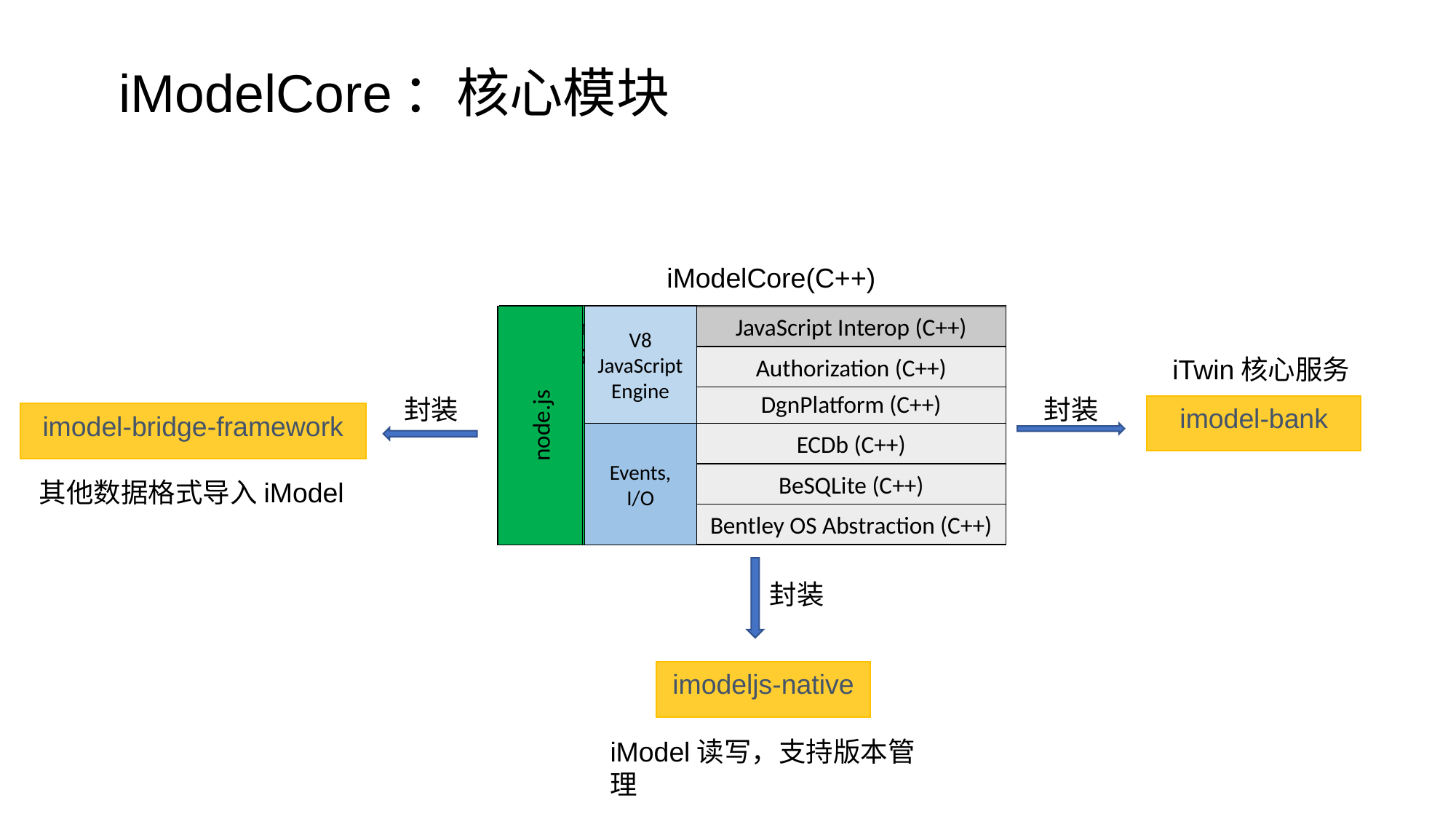

# iModelCore：核心模块
iModelCore(C++)
Platform-Specific
Goop
Authorization and
iModel APIs
(C++)
node.js
V8
JavaScript
Engine
JavaScript Interop (C++)
Authorization (C++)
DgnPlatform (C++)
Events, I/O
ECDb (C++)
BeSQLite (C++)
Bentley OS Abstraction (C++)
iTwin核心服务
封装
封装
imodel-bank
imodel-bridge-framework

其他数据格式导入iModel

封装
imodeljs-native
iModel读写，支持版本管理